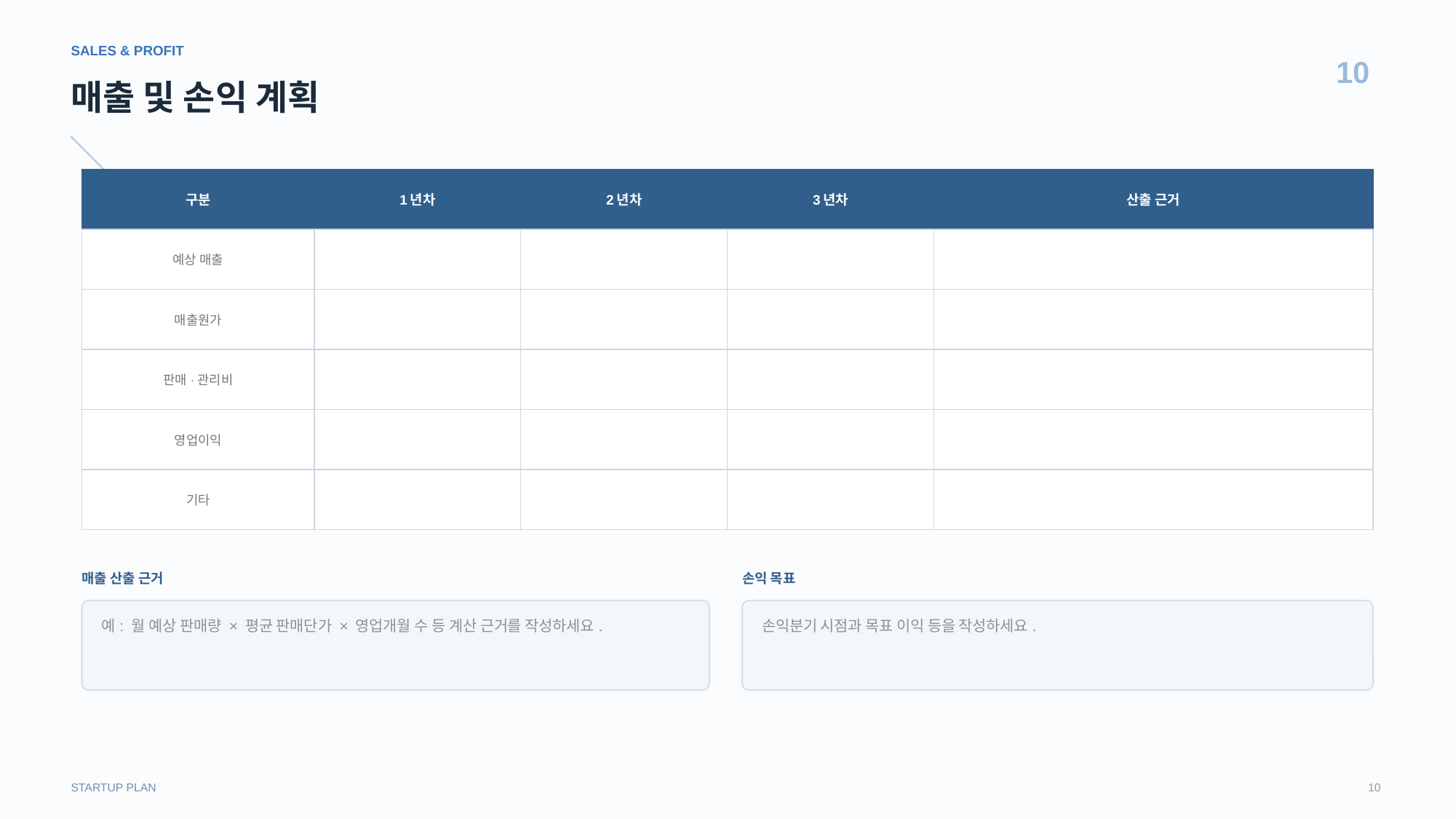

SALES & PROFIT
10
매출 및 손익 계획

구분
1년차
2년차
3년차
산출 근거

예상 매출

매출원가

판매·관리비

영업이익

기타

매출 산출 근거
손익 목표

예: 월 예상 판매량 × 평균 판매단가 × 영업개월 수 등 계산 근거를 작성하세요.
손익분기 시점과 목표 이익 등을 작성하세요.
STARTUP PLAN
10